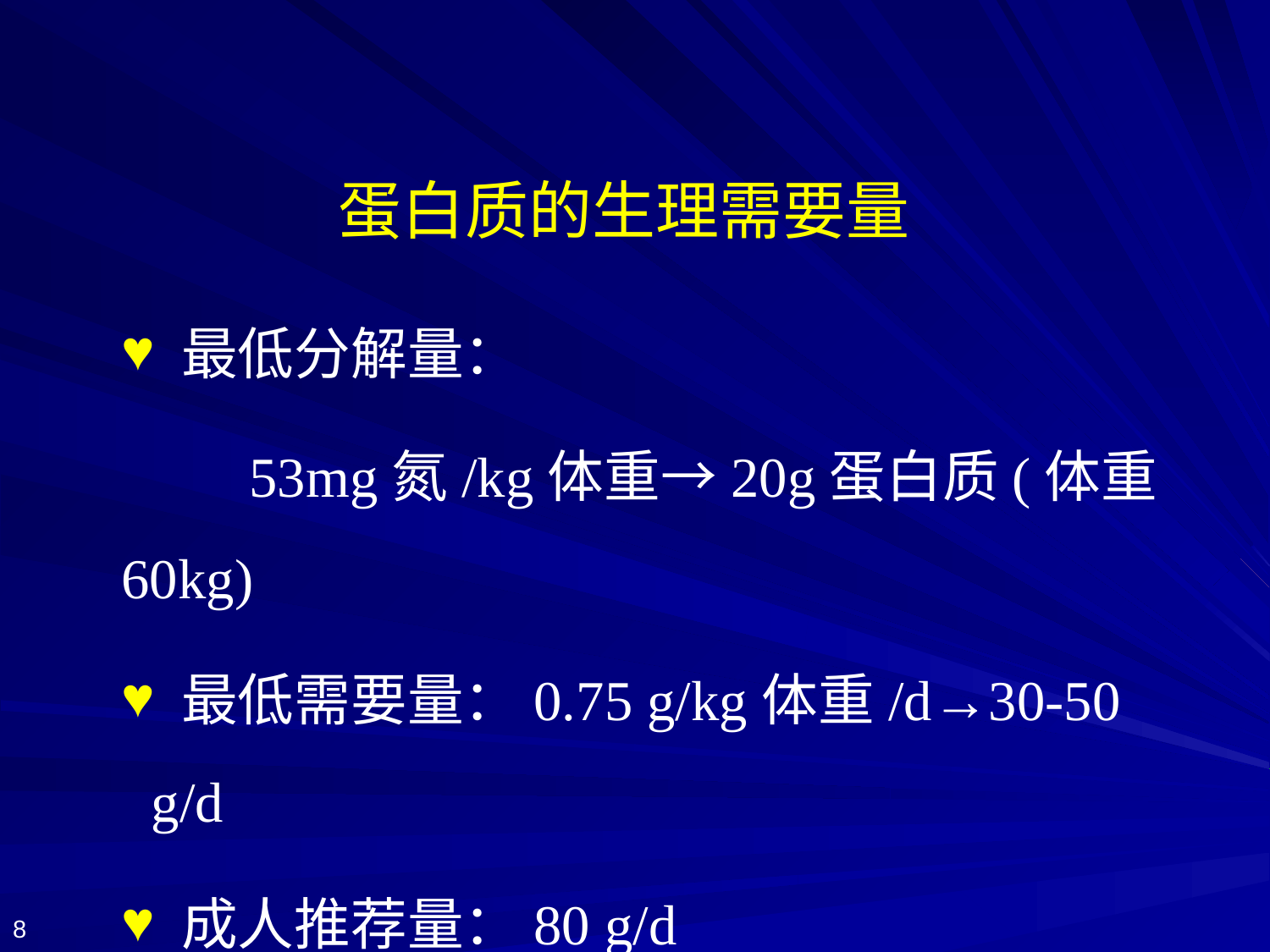

蛋白质的生理需要量
 最低分解量：
         53mg氮/kg体重→20g蛋白质(体重60kg)
 最低需要量：0.75 g/kg体重/d→30-50 g/d
 成人推荐量：80 g/d
8